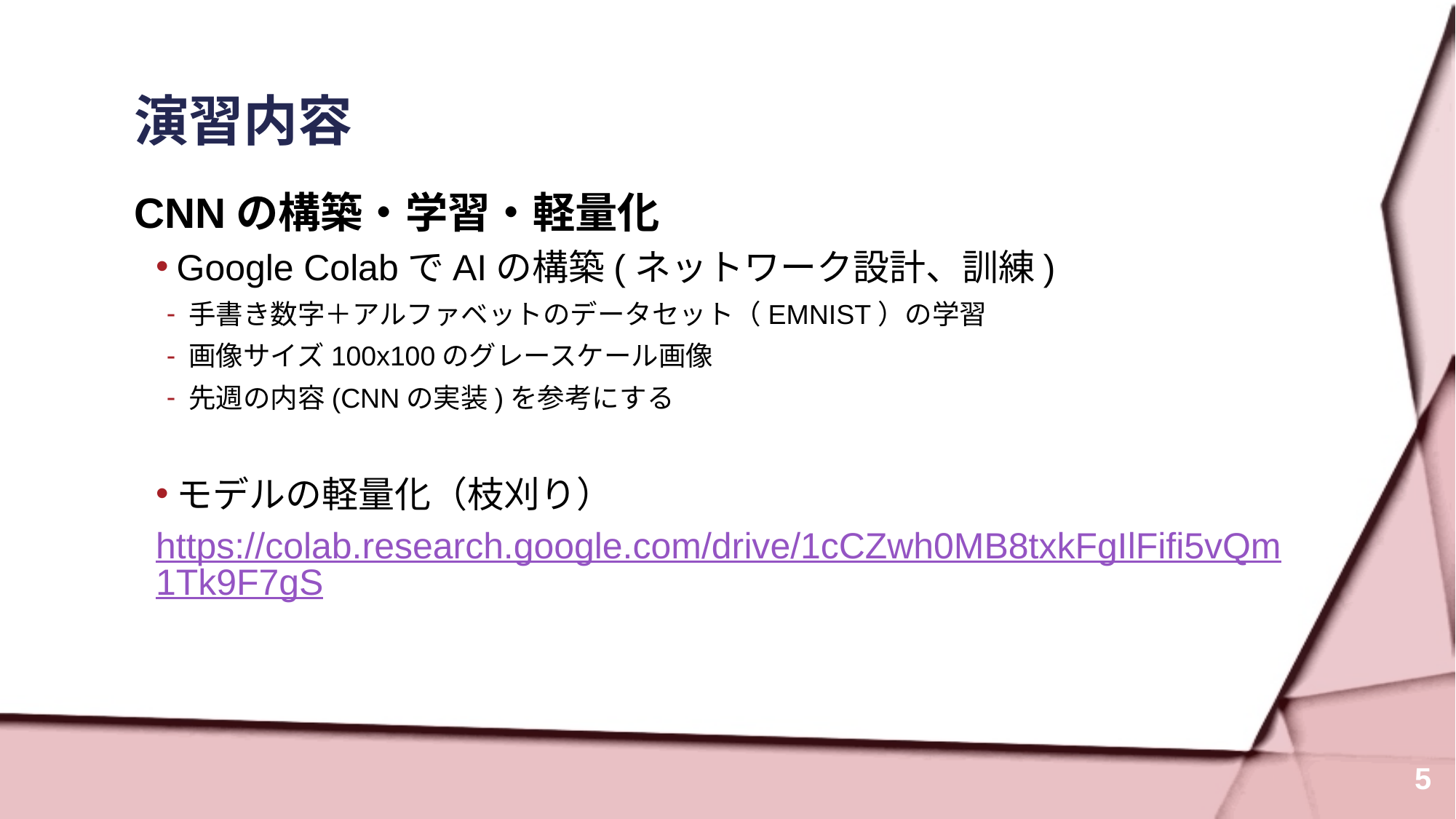

# 演習内容
CNNの構築・学習・軽量化
Google ColabでAIの構築(ネットワーク設計、訓練)
手書き数字＋アルファベットのデータセット（EMNIST）の学習
画像サイズ100x100のグレースケール画像
先週の内容(CNNの実装)を参考にする

モデルの軽量化（枝刈り）
https://colab.research.google.com/drive/1cCZwh0MB8txkFgIlFifi5vQm1Tk9F7gS

5